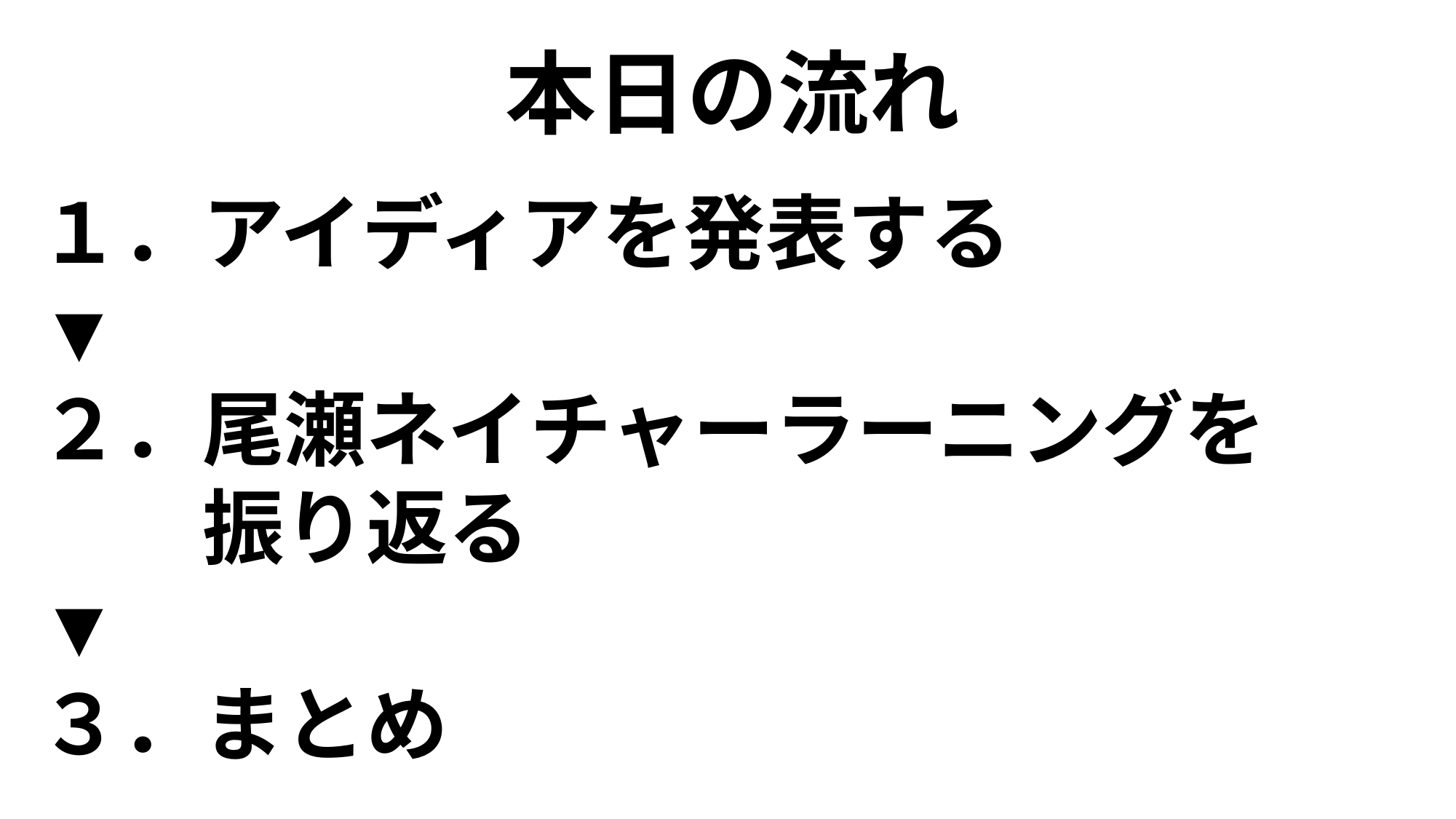

# 本日の流れ
１．アイディアを発表する
▼
２．尾瀬ネイチャーラーニングを
　　振り返る
▼
３．まとめ